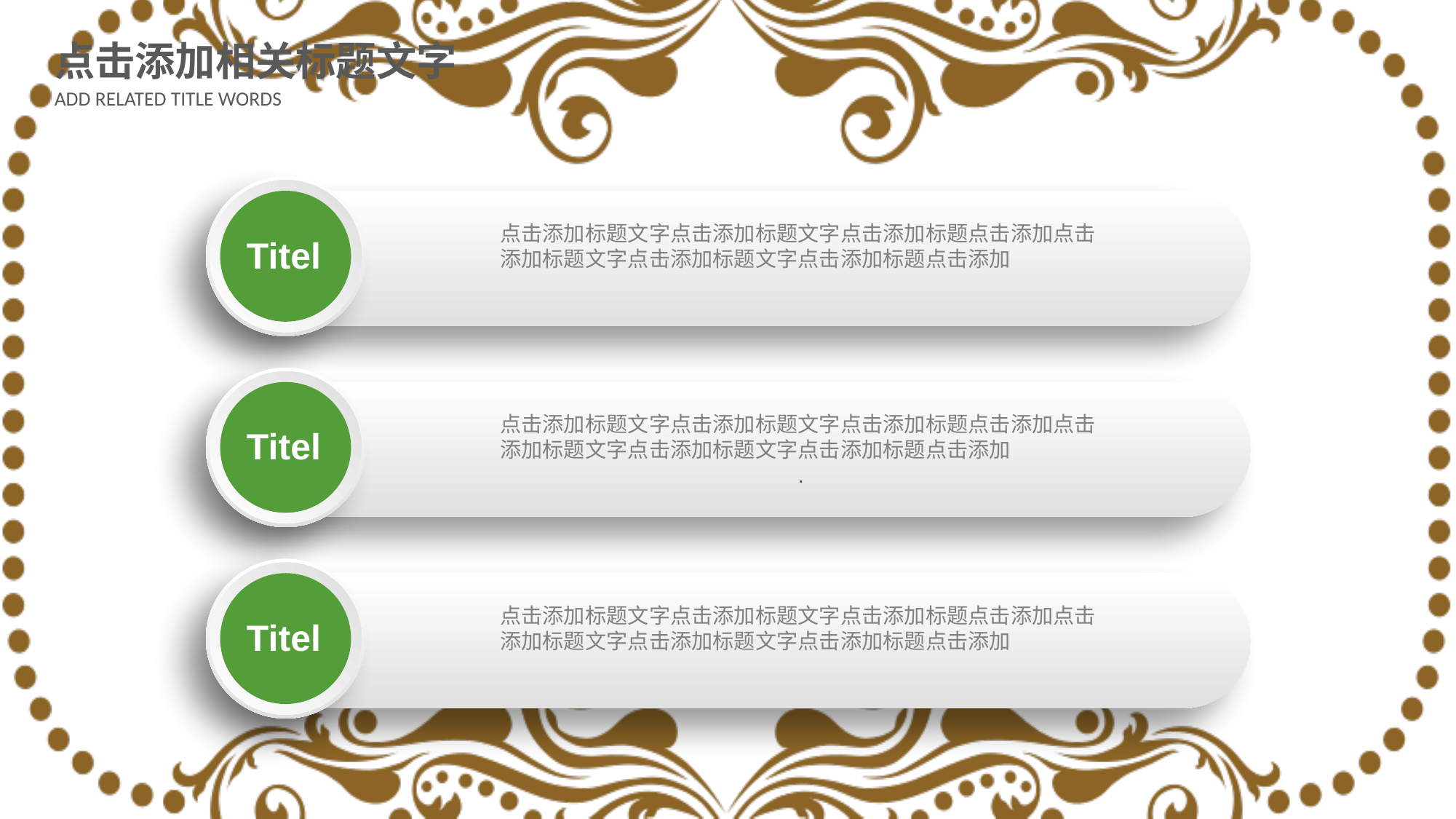

点击添加相关标题文字
ADD RELATED TITLE WORDS

点击添加标题文字点击添加标题文字点击添加标题点击添加点击添加标题文字点击添加标题文字点击添加标题点击添加

Titel

点击添加标题文字点击添加标题文字点击添加标题点击添加点击添加标题文字点击添加标题文字点击添加标题点击添加
.
Titel

点击添加标题文字点击添加标题文字点击添加标题点击添加点击添加标题文字点击添加标题文字点击添加标题点击添加
Titel